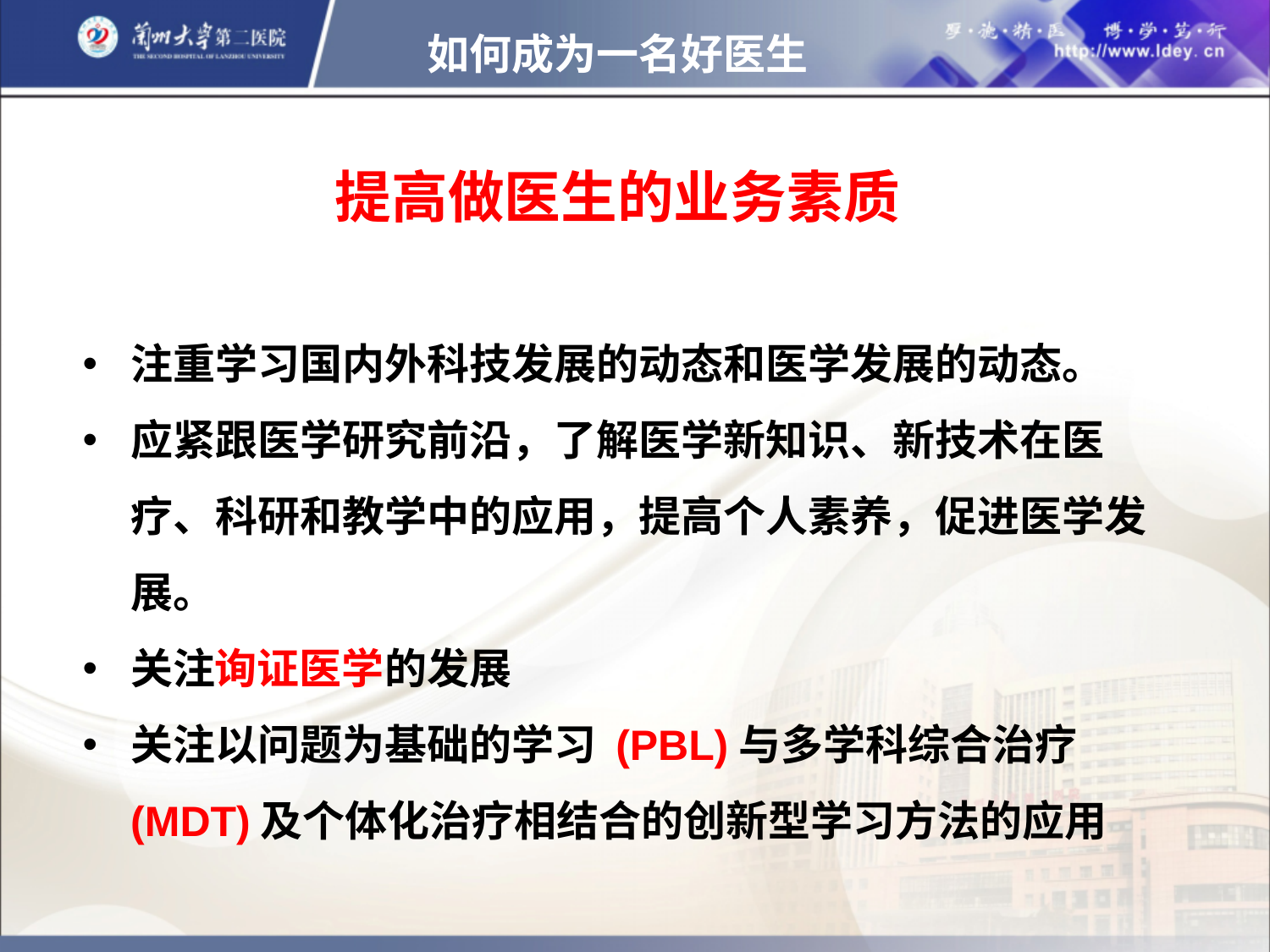

如何成为一名好医生
提高做医生的业务素质

注重学习国内外科技发展的动态和医学发展的动态。
应紧跟医学研究前沿，了解医学新知识、新技术在医疗、科研和教学中的应用，提高个人素养，促进医学发展。
关注询证医学的发展
关注以问题为基础的学习 (PBL)与多学科综合治疗(MDT)及个体化治疗相结合的创新型学习方法的应用